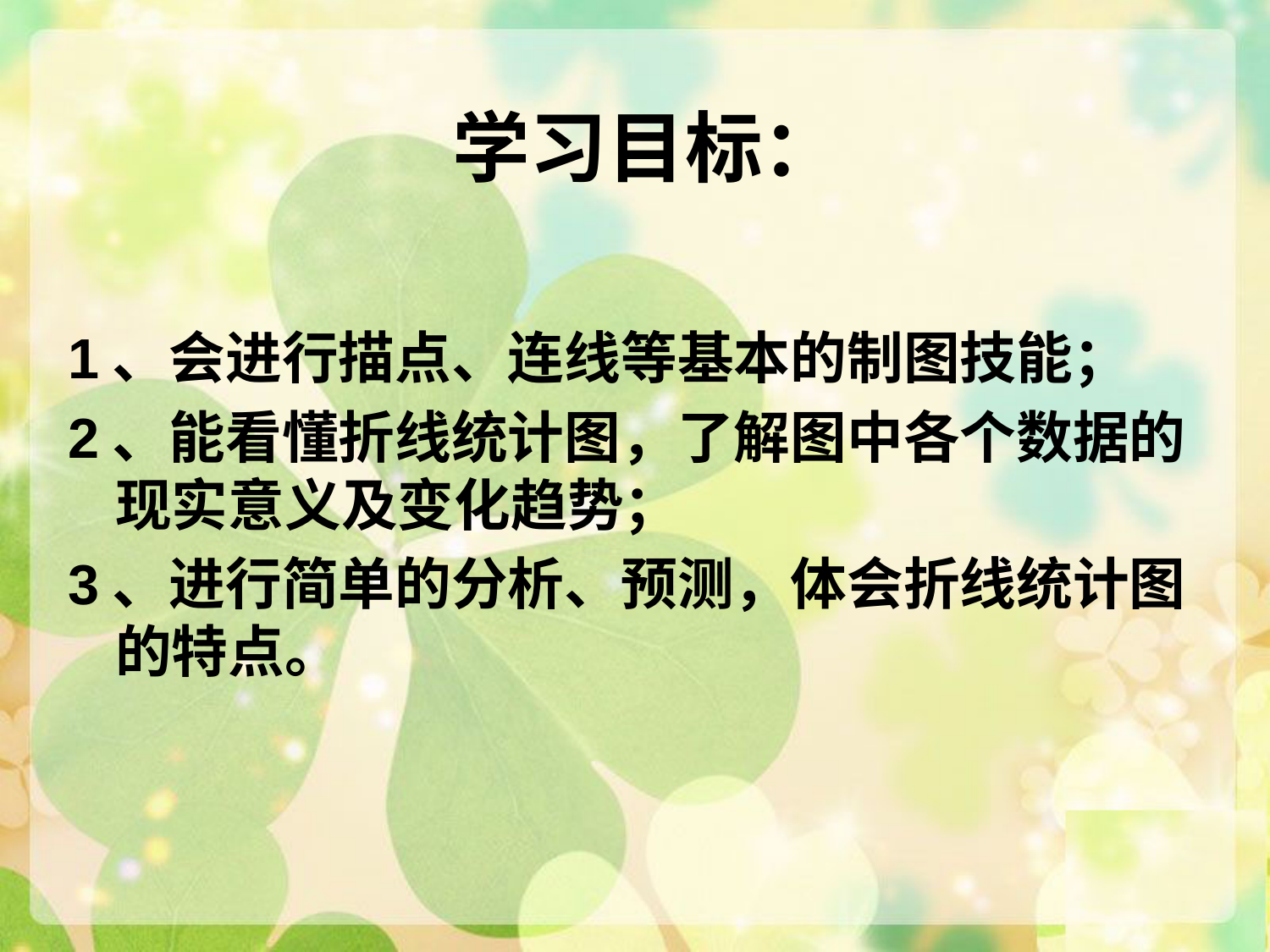

# 学习目标：
1、会进行描点、连线等基本的制图技能；
2、能看懂折线统计图，了解图中各个数据的现实意义及变化趋势；
3、进行简单的分析、预测，体会折线统计图的特点。